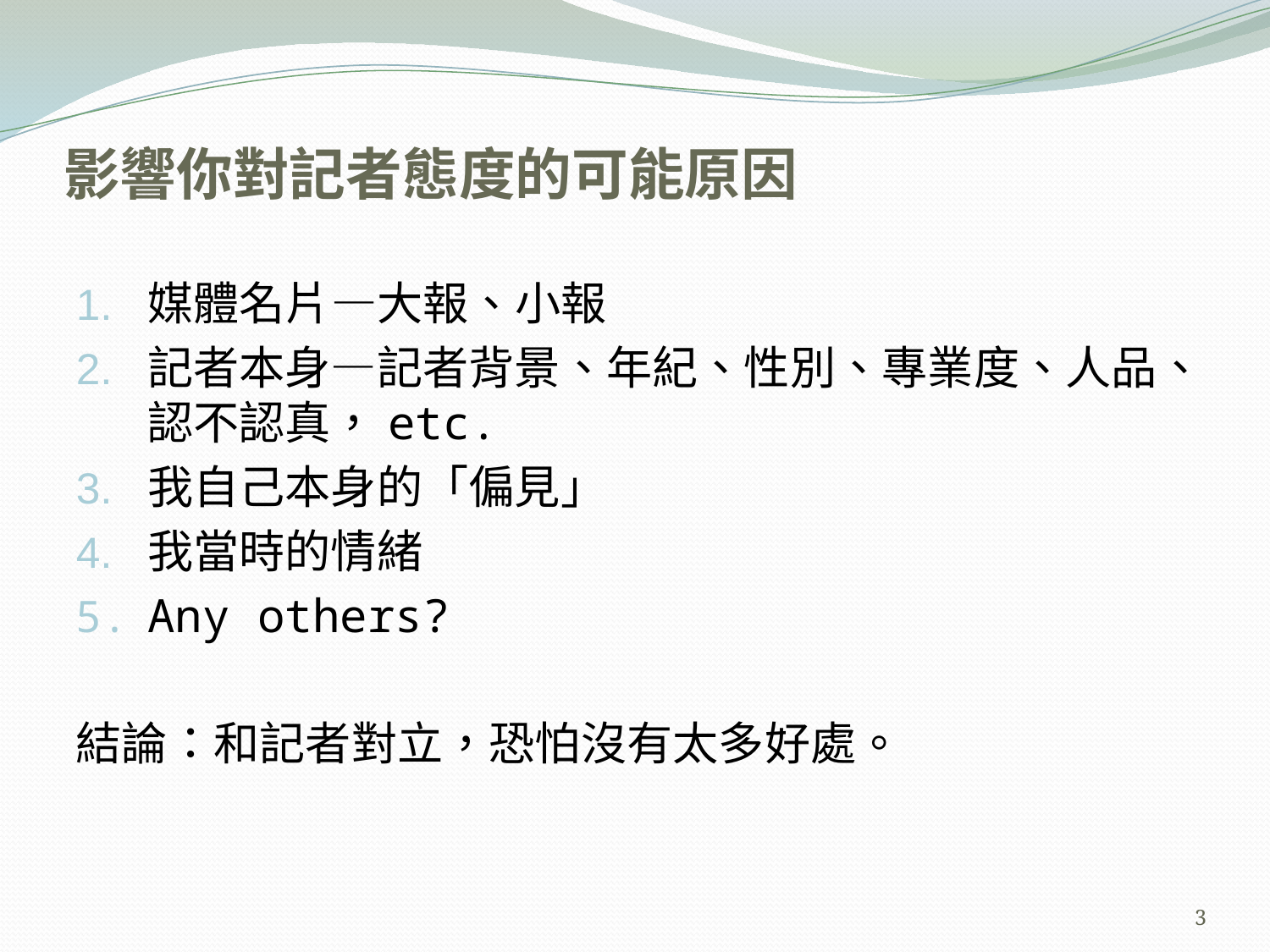

# 影響你對記者態度的可能原因
媒體名片—大報、小報
記者本身—記者背景、年紀、性別、專業度、人品、認不認真，etc.
我自己本身的「偏見」
我當時的情緒
Any others?

結論：和記者對立，恐怕沒有太多好處。

3